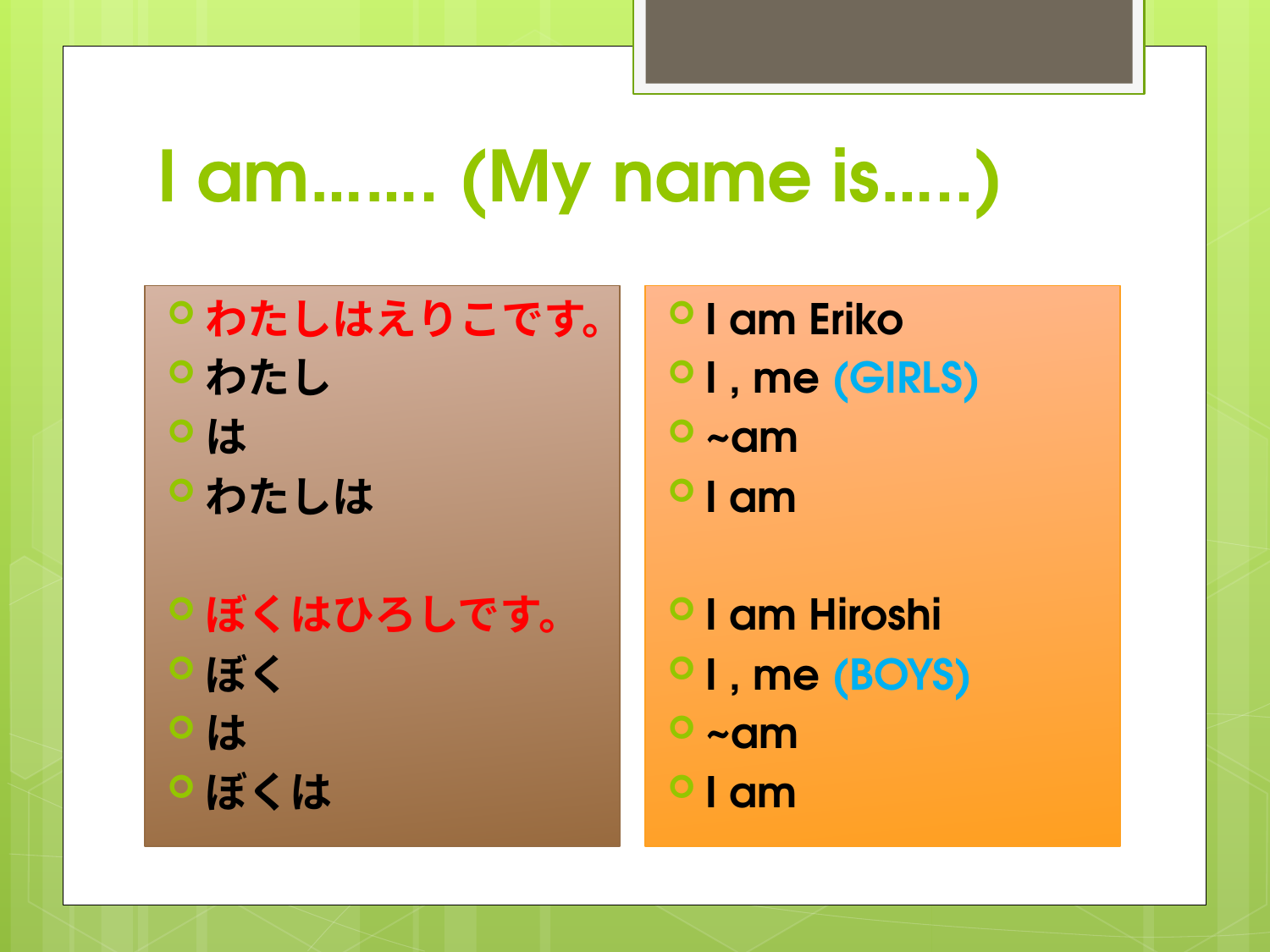

# I am……. (My name is…..)
わたしはえりこです。
わたし
は
わたしは

ぼくはひろしです。
ぼく
は
ぼくは

I am Eriko
I , me (GIRLS)
~am
I am

I am Hiroshi
I , me (BOYS)
~am
I am